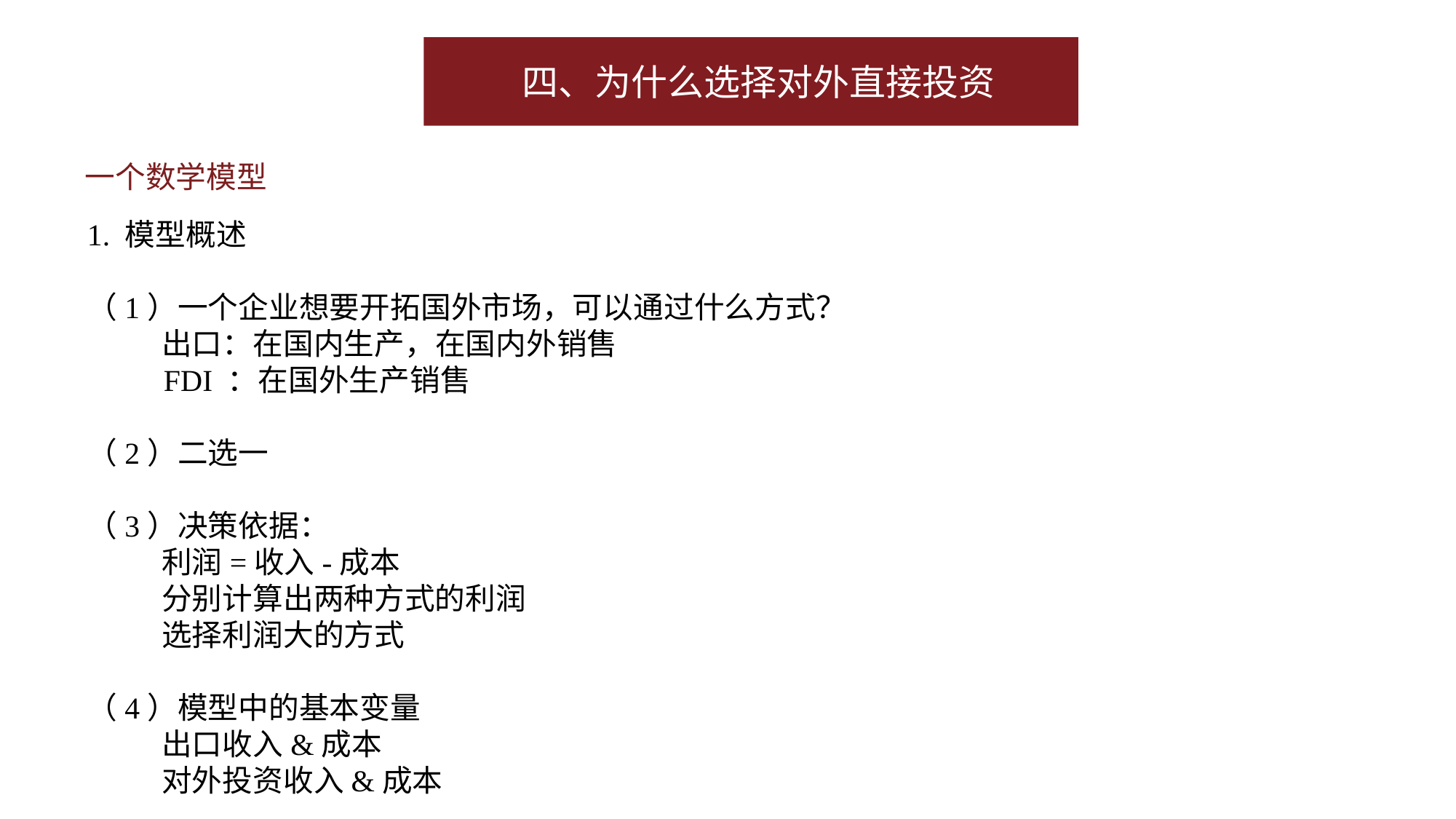

四、为什么选择对外直接投资
一个数学模型
1. 模型概述

（1）一个企业想要开拓国外市场，可以通过什么方式？
          出口：在国内生产，在国内外销售
          FDI ：在国外生产销售

（2）二选一

（3）决策依据：
          利润=收入-成本
          分别计算出两种方式的利润
          选择利润大的方式

（4）模型中的基本变量
          出口收入&成本
          对外投资收入&成本